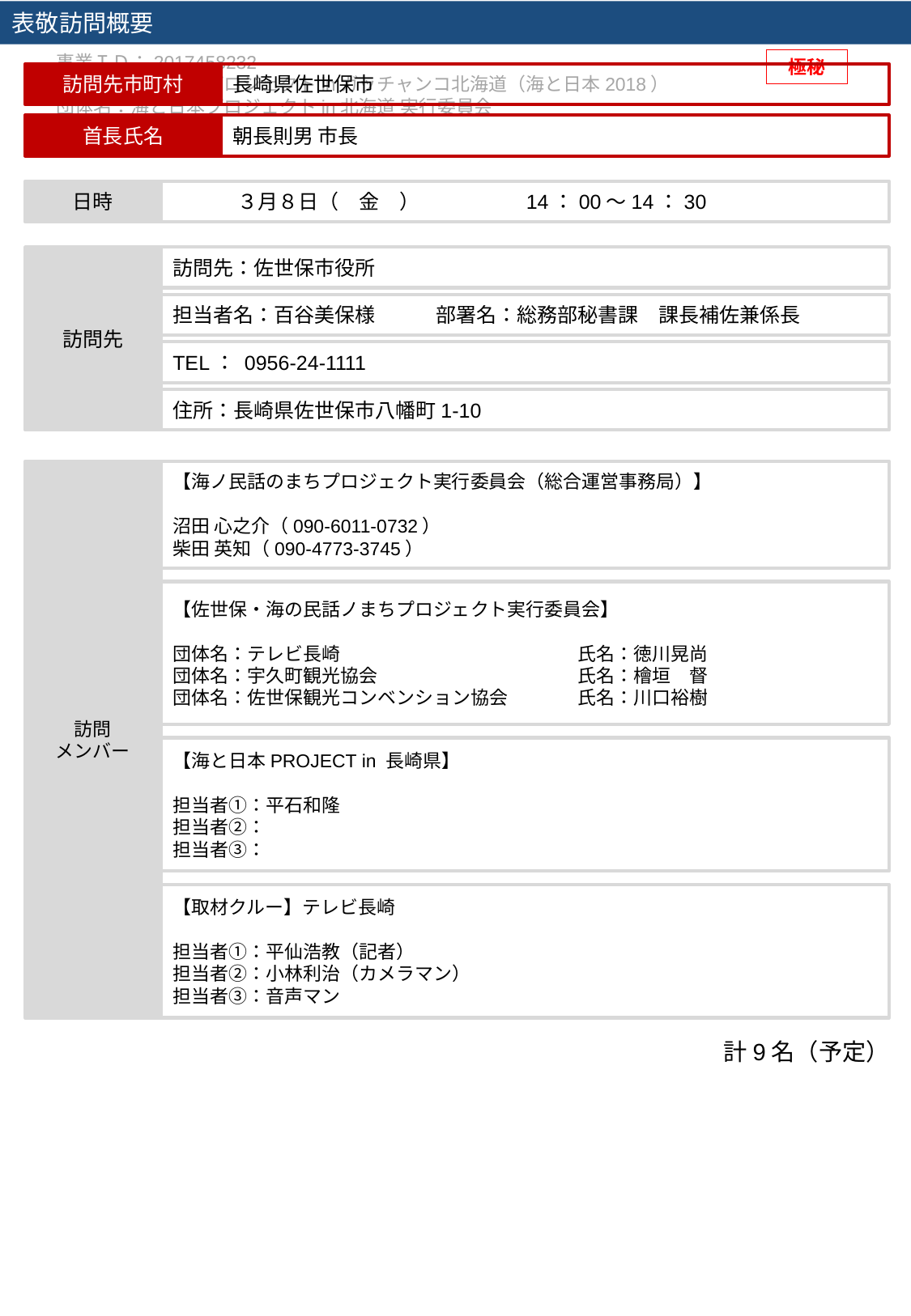

表敬訪問概要
訪問先市町村
長崎県佐世保市
首長氏名
朝長則男 市長
日時
　　　 ３月８日（　金　）　　　　　14：00～14：30
訪問先
訪問先：佐世保市役所
担当者名：百谷美保様　　　部署名：総務部秘書課　課長補佐兼係長
TEL： 0956-24-1111
住所：長崎県佐世保市八幡町1-10
訪問
メンバー
【海ノ民話のまちプロジェクト実行委員会（総合運営事務局）】

沼田 心之介（090-6011-0732）
柴田 英知（090-4773-3745）
【佐世保・海の民話ノまちプロジェクト実行委員会】

団体名：テレビ長崎	氏名：徳川晃尚
団体名：宇久町観光協会	氏名：檜垣　督
団体名：佐世保観光コンベンション協会	氏名：川口裕樹
【海と日本PROJECT in 長崎県】

担当者①：平石和隆
担当者②：
担当者③：
【取材クルー】テレビ長崎

担当者①：平仙浩教（記者）
担当者②：小林利治（カメラマン）
担当者③：音声マン
　計9名（予定）